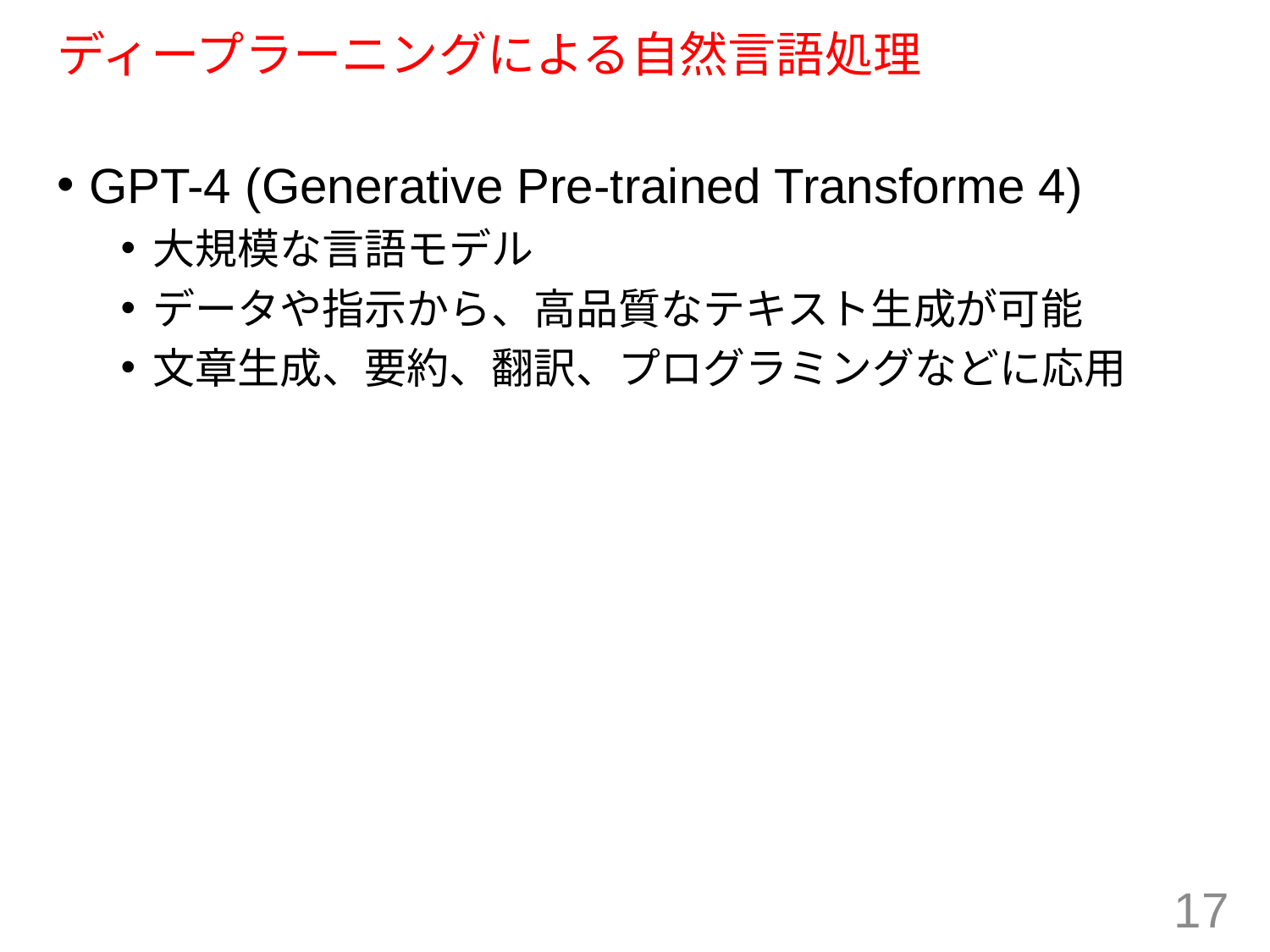

# ディープラーニングによる自然言語処理
GPT-4 (Generative Pre-trained Transforme 4)
大規模な言語モデル
データや指示から、高品質なテキスト生成が可能
文章生成、要約、翻訳、プログラミングなどに応用

17